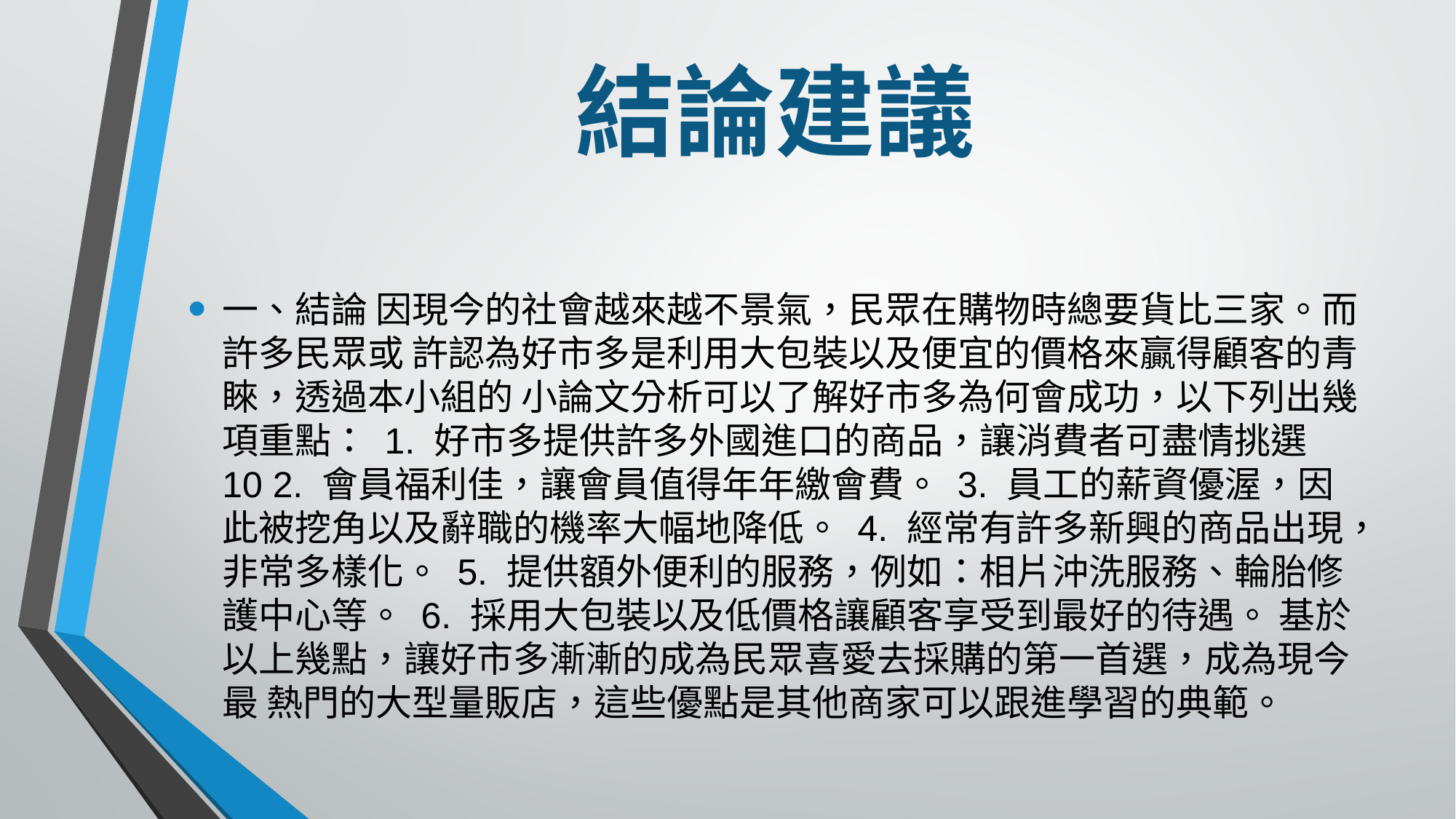

# 結論建議
一、結論 因現今的社會越來越不景氣，民眾在購物時總要貨比三家。而許多民眾或 許認為好市多是利用大包裝以及便宜的價格來贏得顧客的青睞，透過本小組的 小論文分析可以了解好市多為何會成功，以下列出幾項重點： 1. 好市多提供許多外國進口的商品，讓消費者可盡情挑選 10 2. 會員福利佳，讓會員值得年年繳會費。 3. 員工的薪資優渥，因此被挖角以及辭職的機率大幅地降低。 4. 經常有許多新興的商品出現，非常多樣化。 5. 提供額外便利的服務，例如：相片沖洗服務、輪胎修護中心等。 6. 採用大包裝以及低價格讓顧客享受到最好的待遇。 基於以上幾點，讓好市多漸漸的成為民眾喜愛去採購的第一首選，成為現今最 熱門的大型量販店，這些優點是其他商家可以跟進學習的典範。